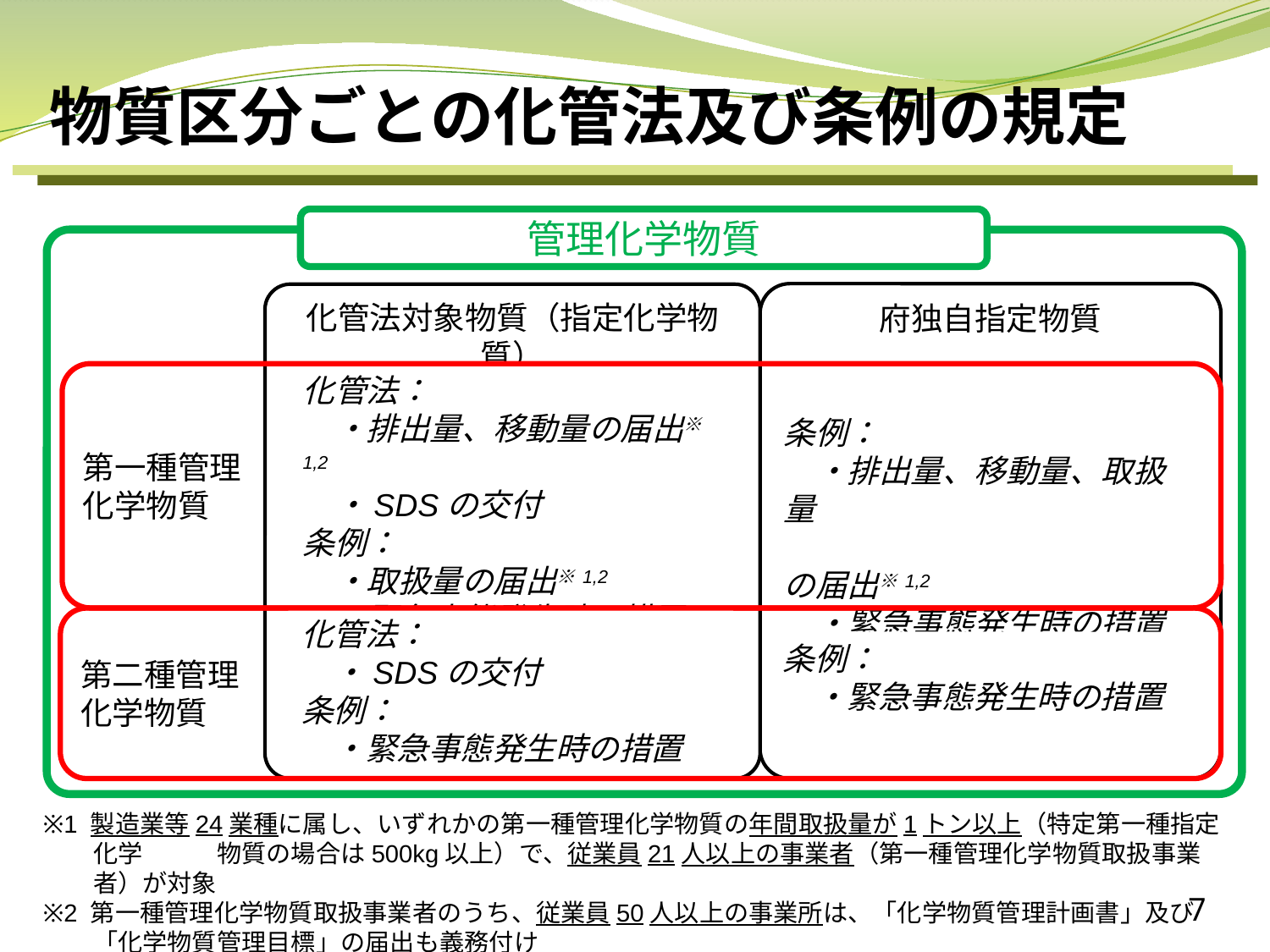

物質区分ごとの化管法及び条例の規定

管理化学物質

府独自指定物質
化管法対象物質（指定化学物質）
化管法：
　・排出量、移動量の届出※1,2
　・SDSの交付
条例：
　・取扱量の届出※1,2
　・緊急事態発生時の措置

第一種管理
化学物質

条例：
　・排出量、移動量、取扱量
　　　　　　　　　　　　の届出※1,2
　・緊急事態発生時の措置

化管法：
　・SDSの交付
条例：
　・緊急事態発生時の措置

第二種管理
化学物質
条例：
　・緊急事態発生時の措置

※1 製造業等24業種に属し、いずれかの第一種管理化学物質の年間取扱量が1トン以上（特定第一種指定化学　　　物質の場合は500kg以上）で、従業員21人以上の事業者（第一種管理化学物質取扱事業者）が対象
※2 第一種管理化学物質取扱事業者のうち、従業員50人以上の事業所は、「化学物質管理計画書」及び「化学物質管理目標」の届出も義務付け
7